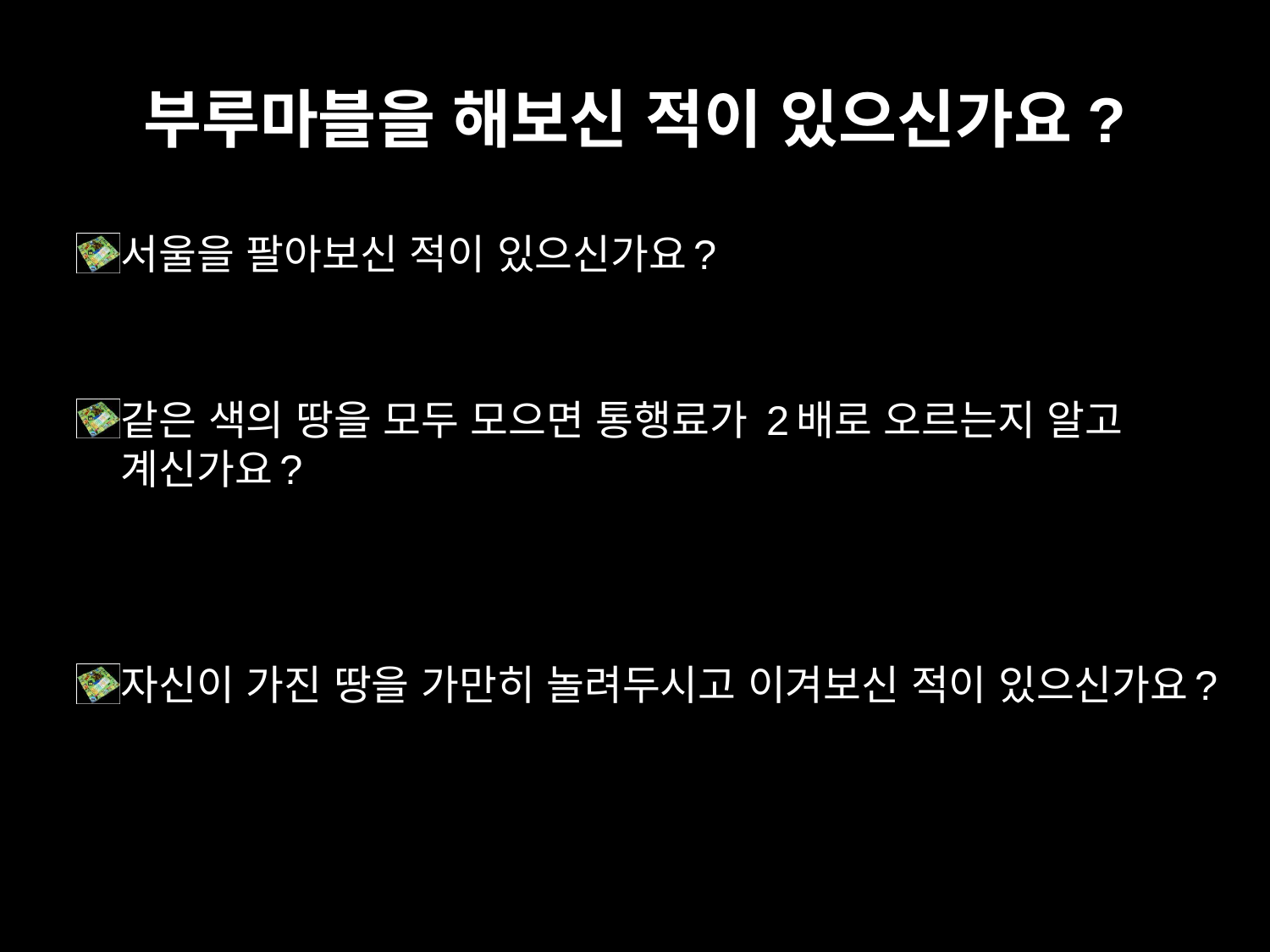

# 부루마블을 해보신 적이 있으신가요?
서울을 팔아보신 적이 있으신가요?
Burble Seven! 대다수가 원하는 곳은 가격이 오른다!

같은 색의 땅을 모두 모으면 통행료가 2배로 오르는지 알고 계신가요?
자신이 잘 아는 곳에 투자하라
저평가된 부동산을 매입하라

자신이 가진 땅을 가만히 놀려두시고 이겨보신 적이 있으신가요?
저평가된 부동산을 매입하라
새로운 가치를 창출하라